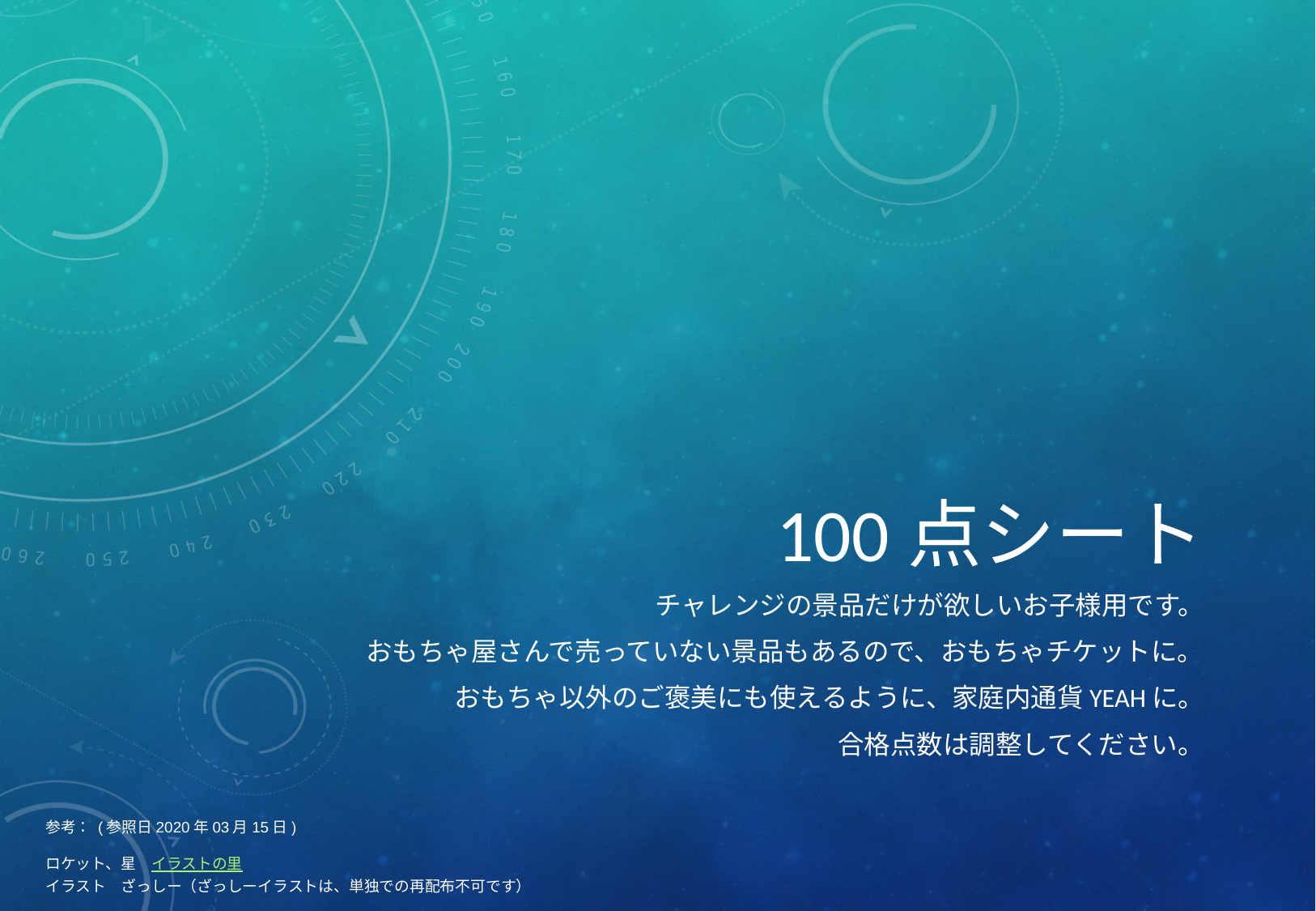

# 100点シート
チャレンジの景品だけが欲しいお子様用です。
おもちゃ屋さんで売っていない景品もあるので、おもちゃチケットに。
おもちゃ以外のご褒美にも使えるように、家庭内通貨Yeahに。
合格点数は調整してください。
参考： (参照日2020年03月15日)
ロケット、星　イラストの里
イラスト　ざっしー（ざっしーイラストは、単独での再配布不可です）